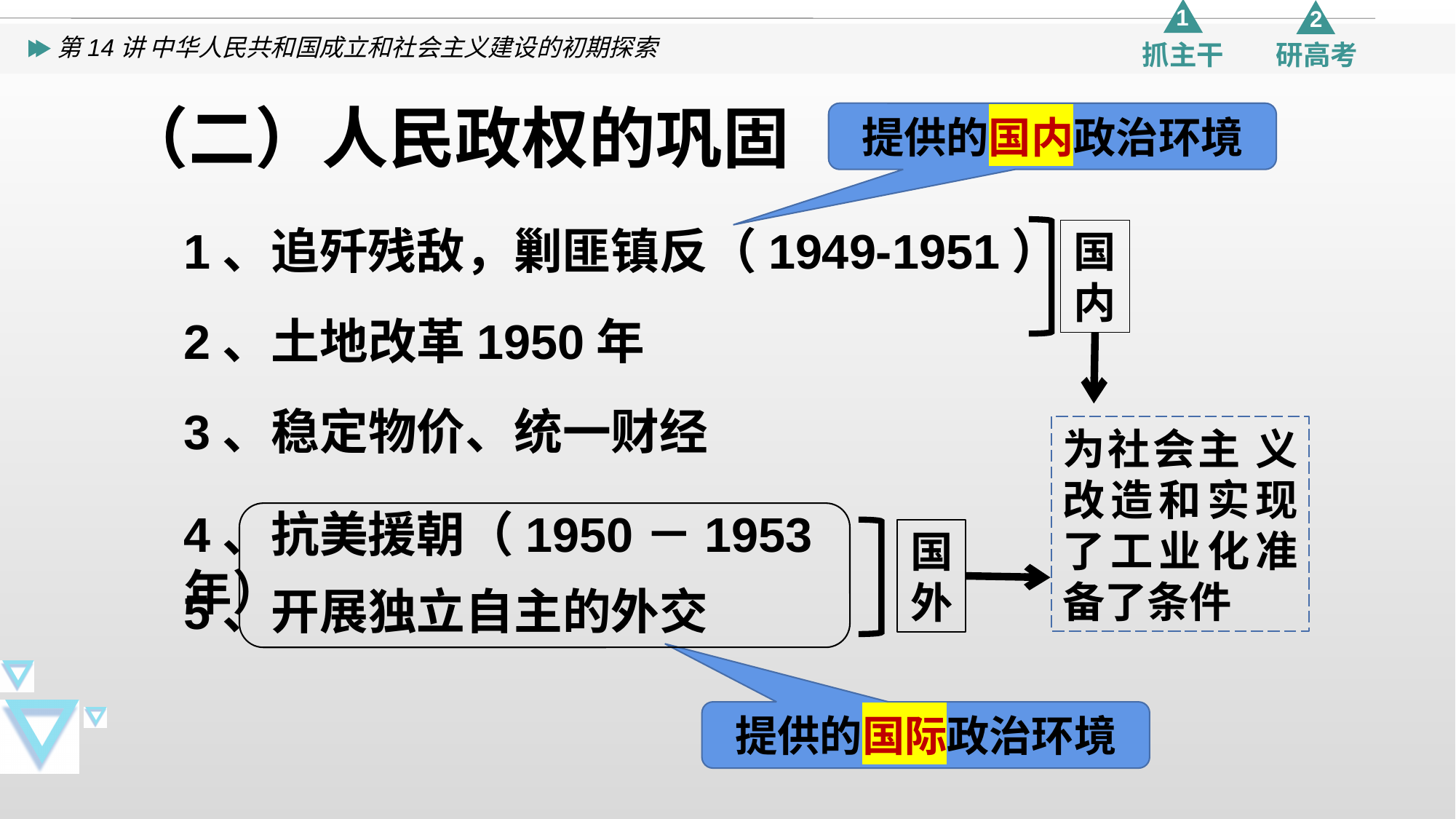

（二）人民政权的巩固
提供的国内政治环境
1、追歼残敌，剿匪镇反（1949-1951）

国内
2、土地改革1950年
3、稳定物价、统一财经
为社会主 义改造和实现了工业化准备了条件
4、抗美援朝（1950－1953年）

国外
5、开展独立自主的外交
提供的国际政治环境